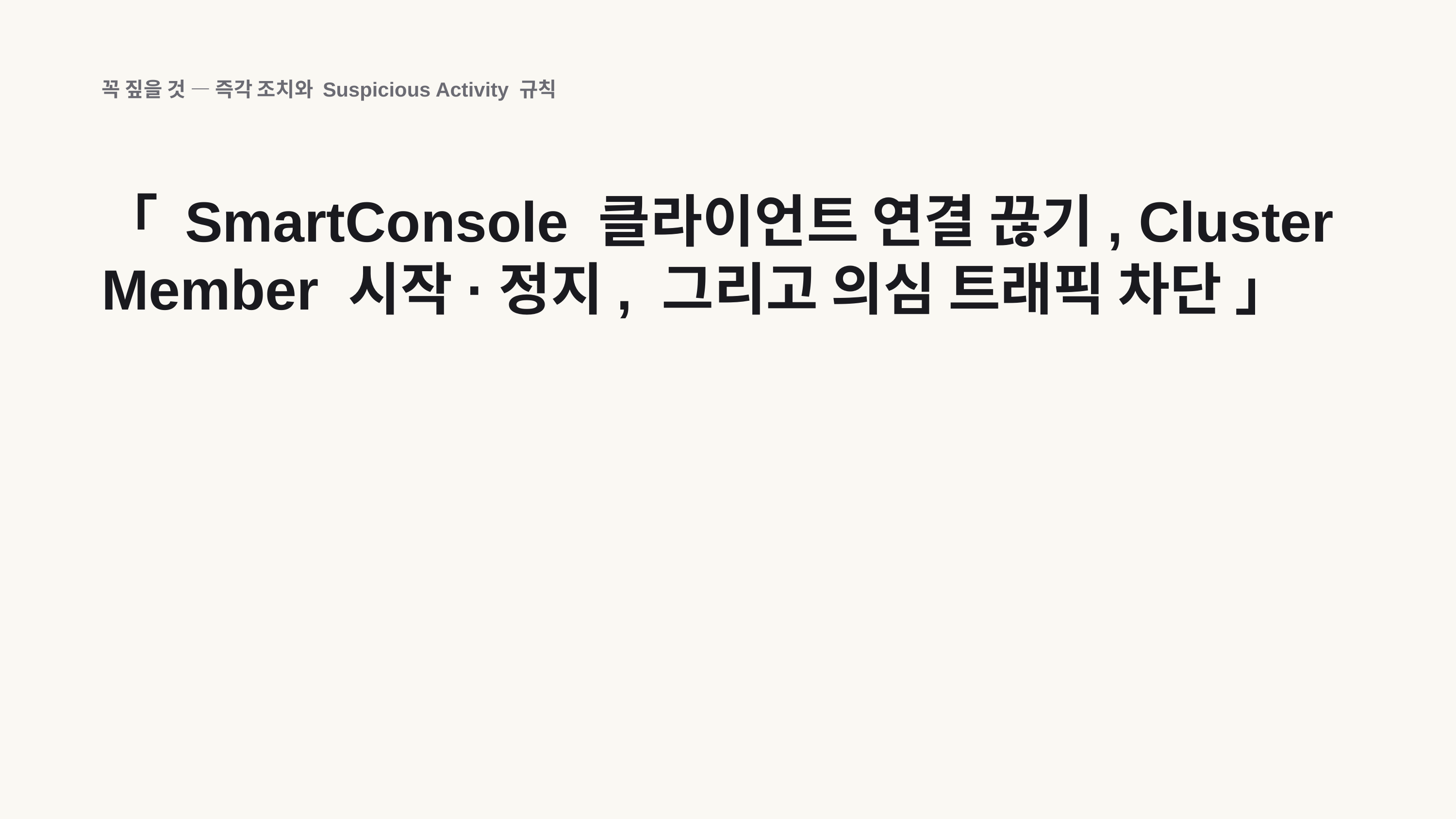

꼭 짚을 것 — 즉각 조치와 Suspicious Activity 규칙
「 SmartConsole 클라이언트 연결 끊기, Cluster Member 시작·정지, 그리고 의심 트래픽 차단 」